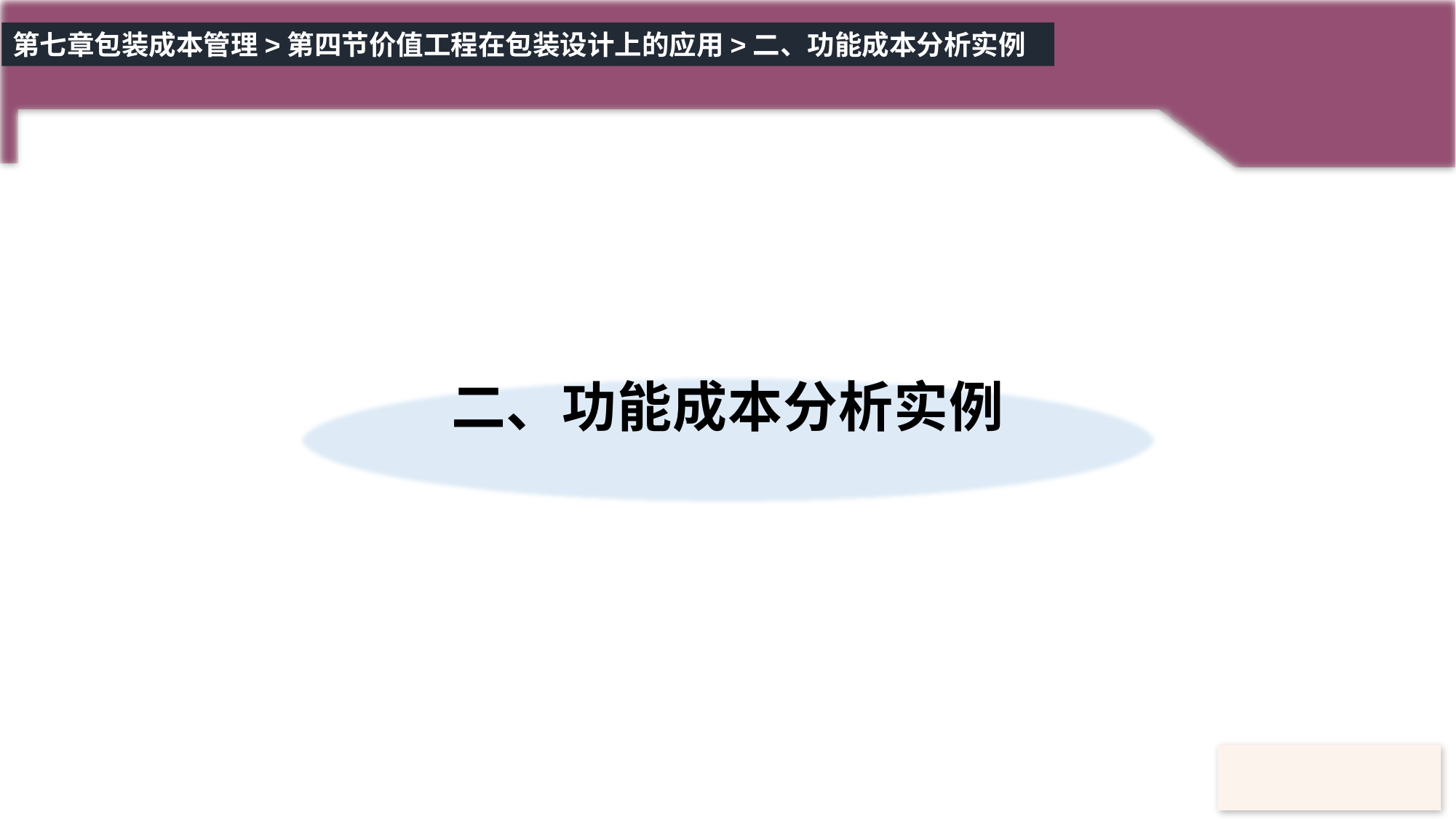

第七章包装成本管理>第四节价值工程在包装设计上的应用>二、功能成本分析实例
# 二、功能成本分析实例